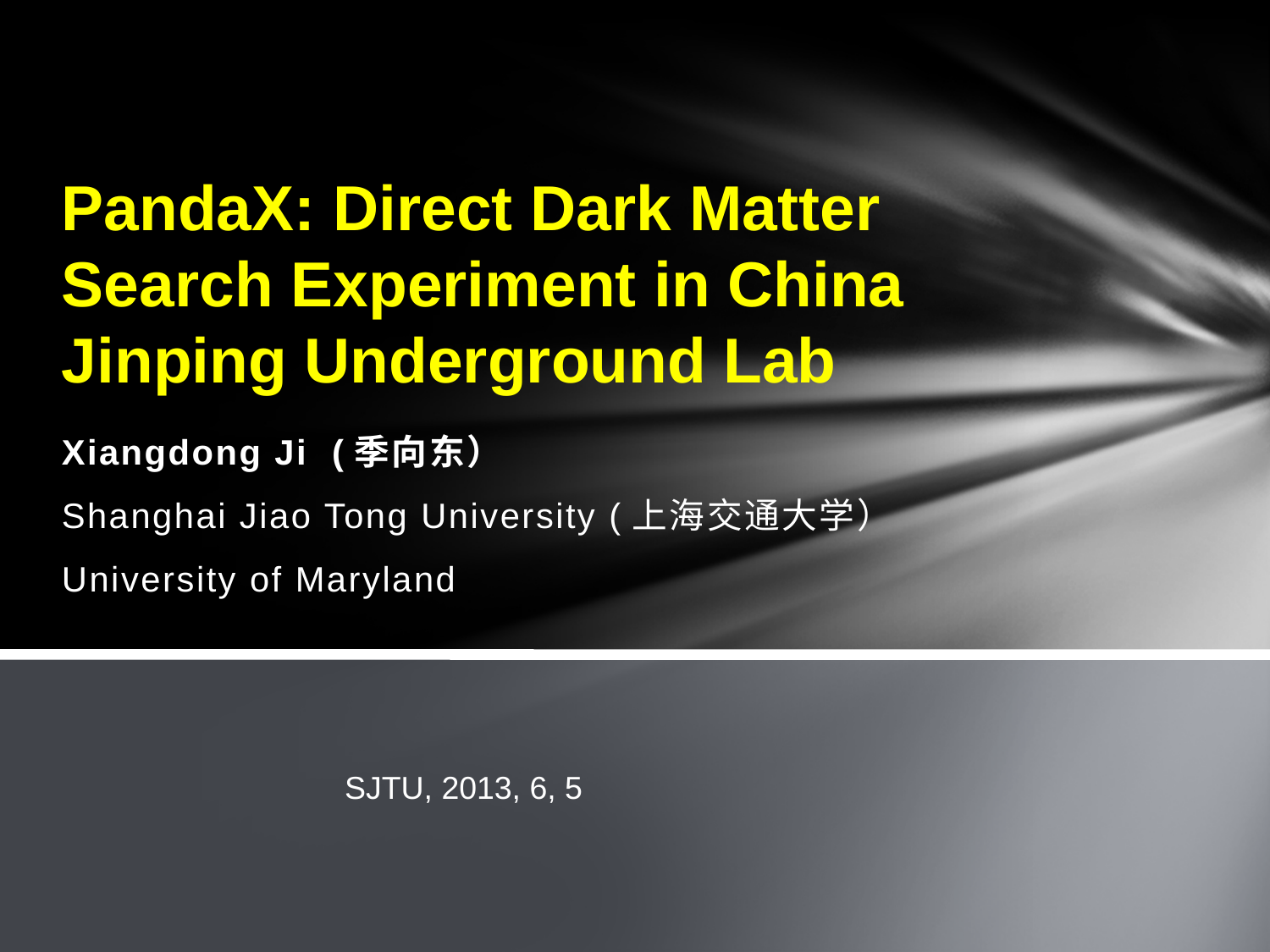

# PandaX: Direct Dark Matter Search Experiment in China Jinping Underground Lab
Xiangdong Ji  (季向东）
Shanghai Jiao Tong University (上海交通大学）
University of Maryland

SJTU, 2013, 6, 5